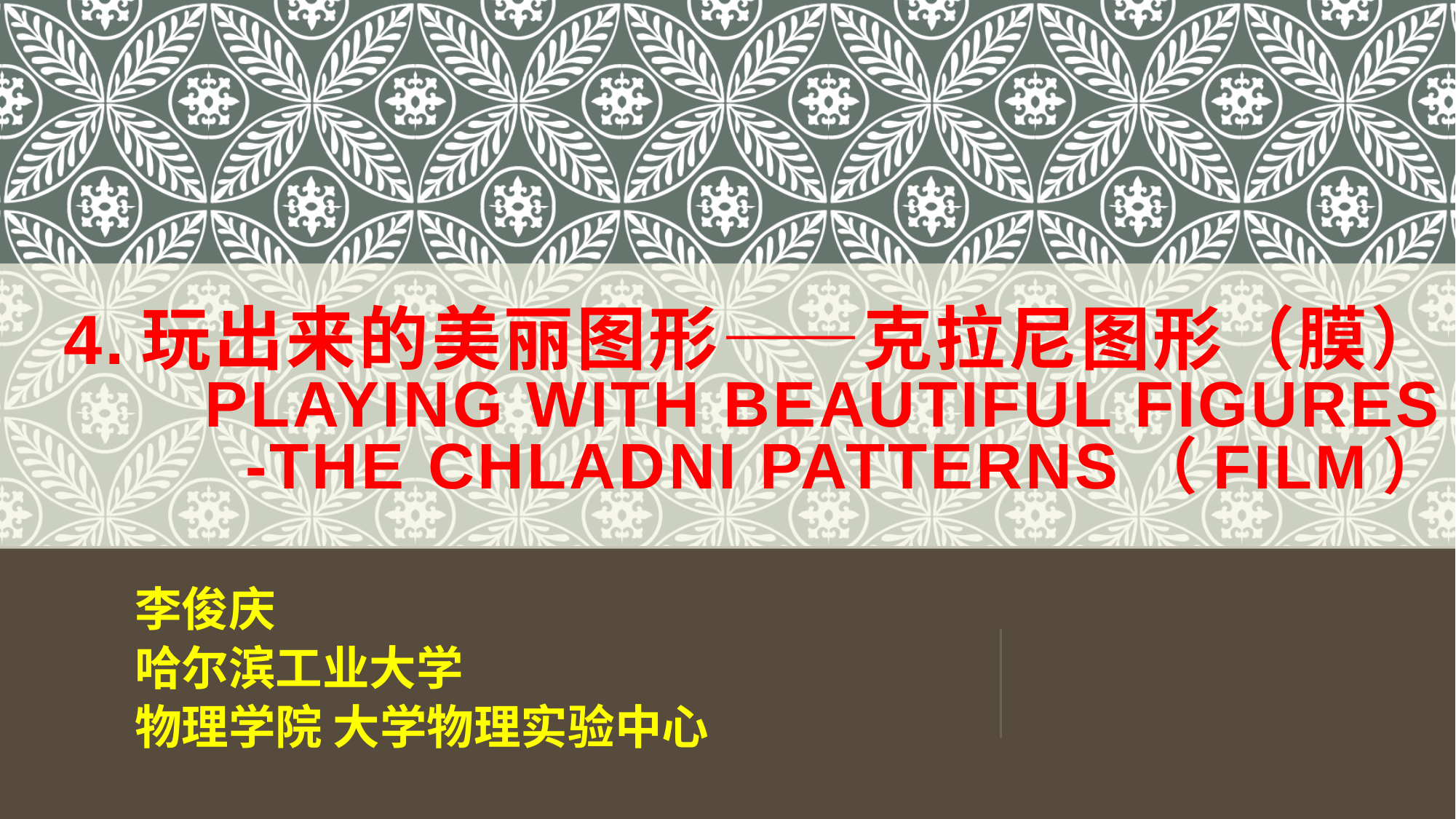

# 4.玩出来的美丽图形——克拉尼图形（膜） Playing with beautiful figures -the Chladni patterns（film）
李俊庆
哈尔滨工业大学
物理学院 大学物理实验中心